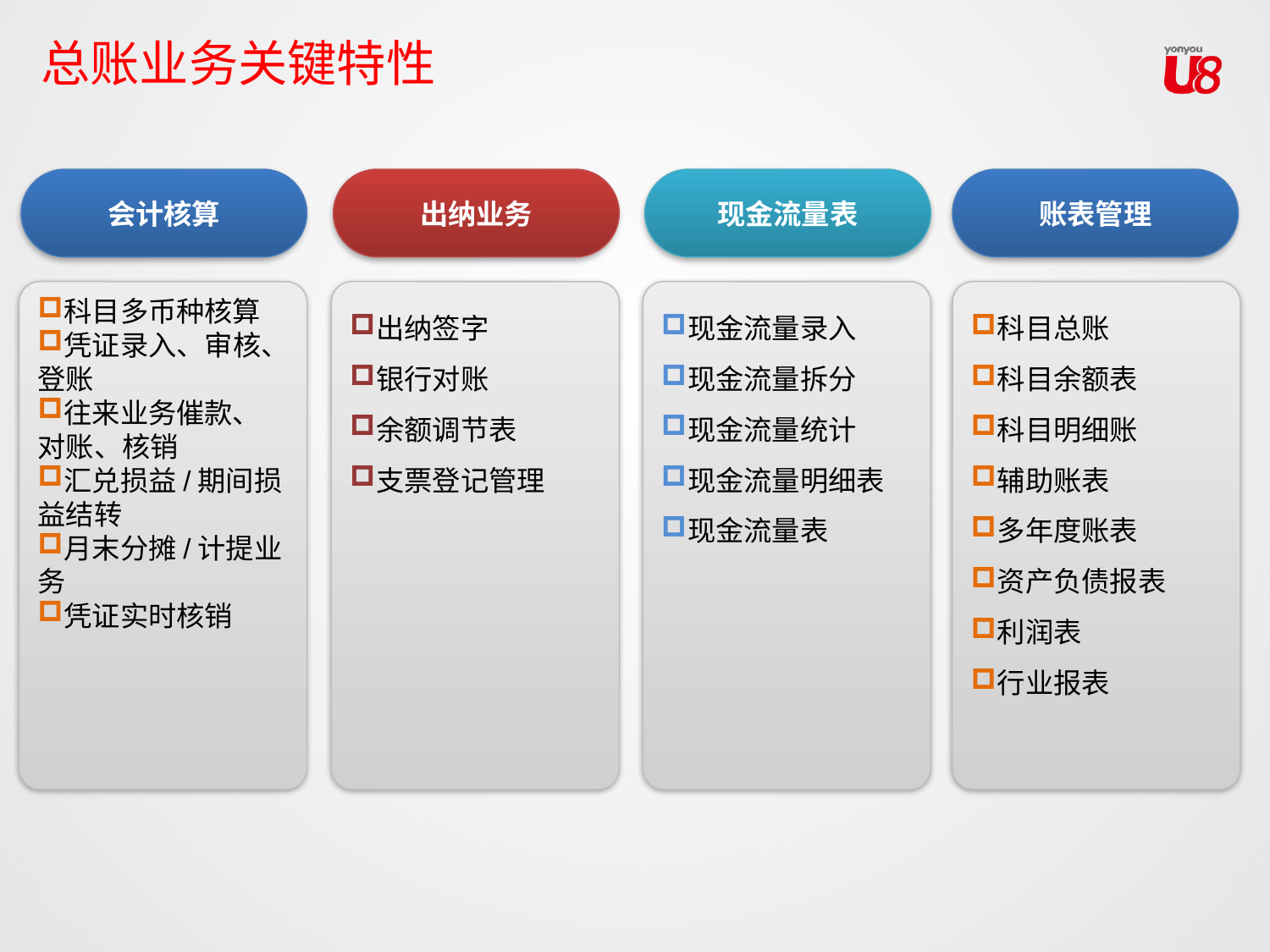

总账业务关键特性
会计核算
出纳业务
现金流量表
账表管理
科目多币种核算
凭证录入、审核、登账
往来业务催款、对账、核销
汇兑损益/期间损益结转
月末分摊/计提业务
凭证实时核销

出纳签字
银行对账
余额调节表
支票登记管理
现金流量录入
现金流量拆分
现金流量统计
现金流量明细表
现金流量表
科目总账
科目余额表
科目明细账
辅助账表
多年度账表
资产负债报表
利润表
行业报表